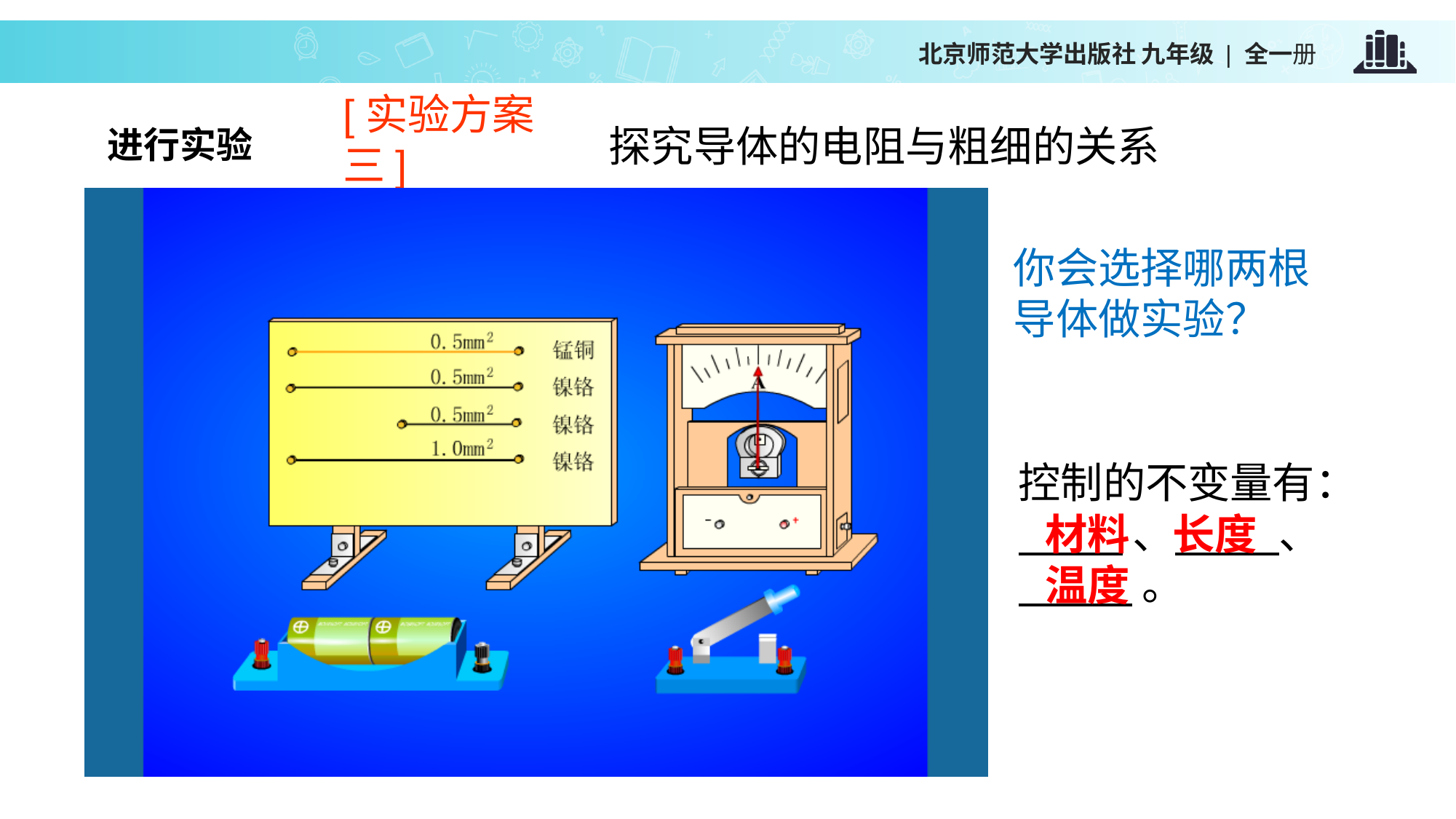

[实验方案三]
探究导体的电阻与粗细的关系
进行实验
你会选择哪两根导体做实验？
控制的不变量有：
           、           、
            。
材料　长度
温度